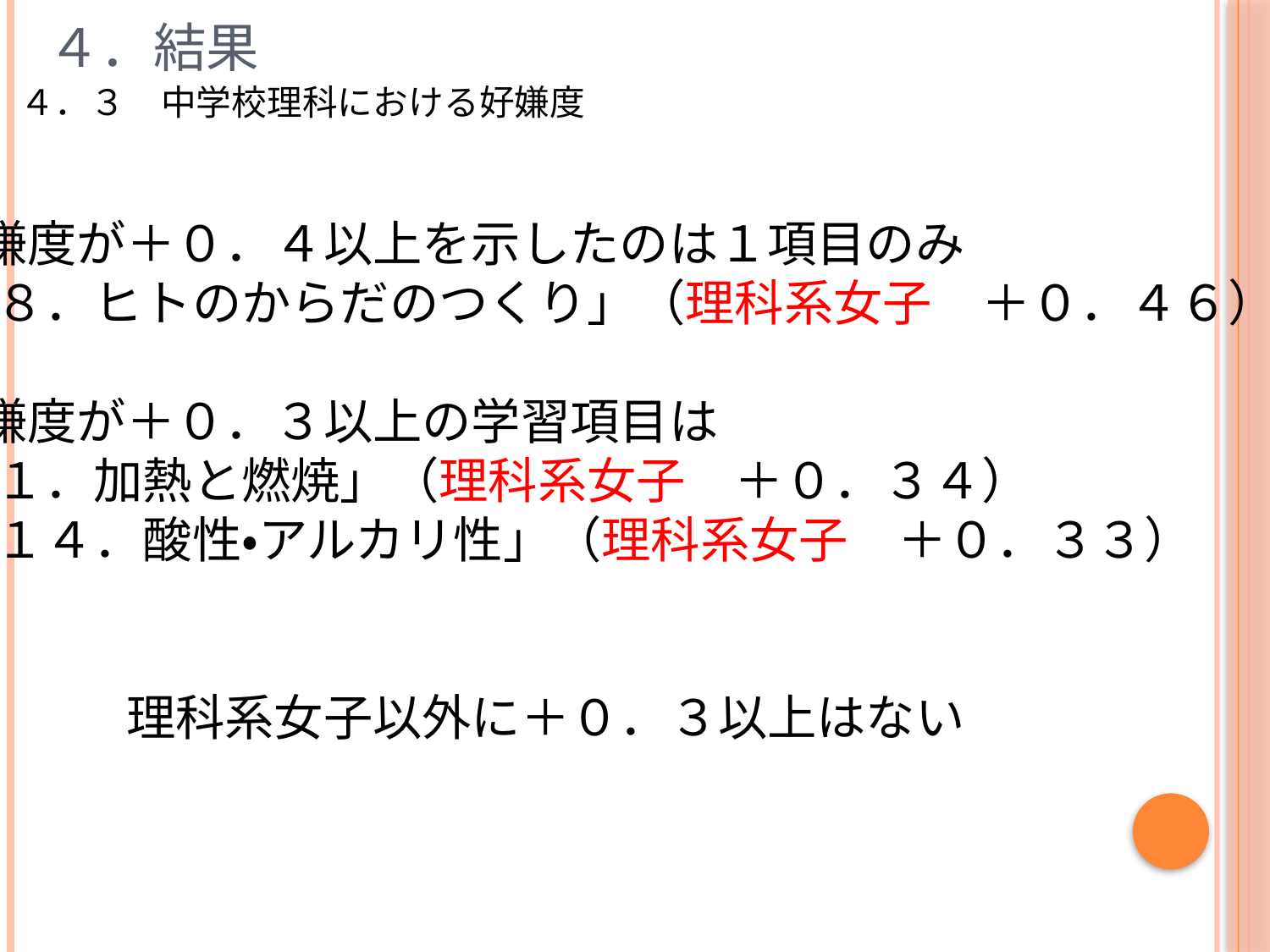

４．結果
４．３　中学校理科における好嫌度
好嫌度が＋０．４以上を示したのは１項目のみ
・「８．ヒトのからだのつくり」（理科系女子　＋０．４６）

好嫌度が＋０．３以上の学習項目は
・「１．加熱と燃焼」（理科系女子　＋０．３４）
・「１４．酸性・アルカリ性」（理科系女子　＋０．３３）

　　　　理科系女子以外に＋０．３以上はない